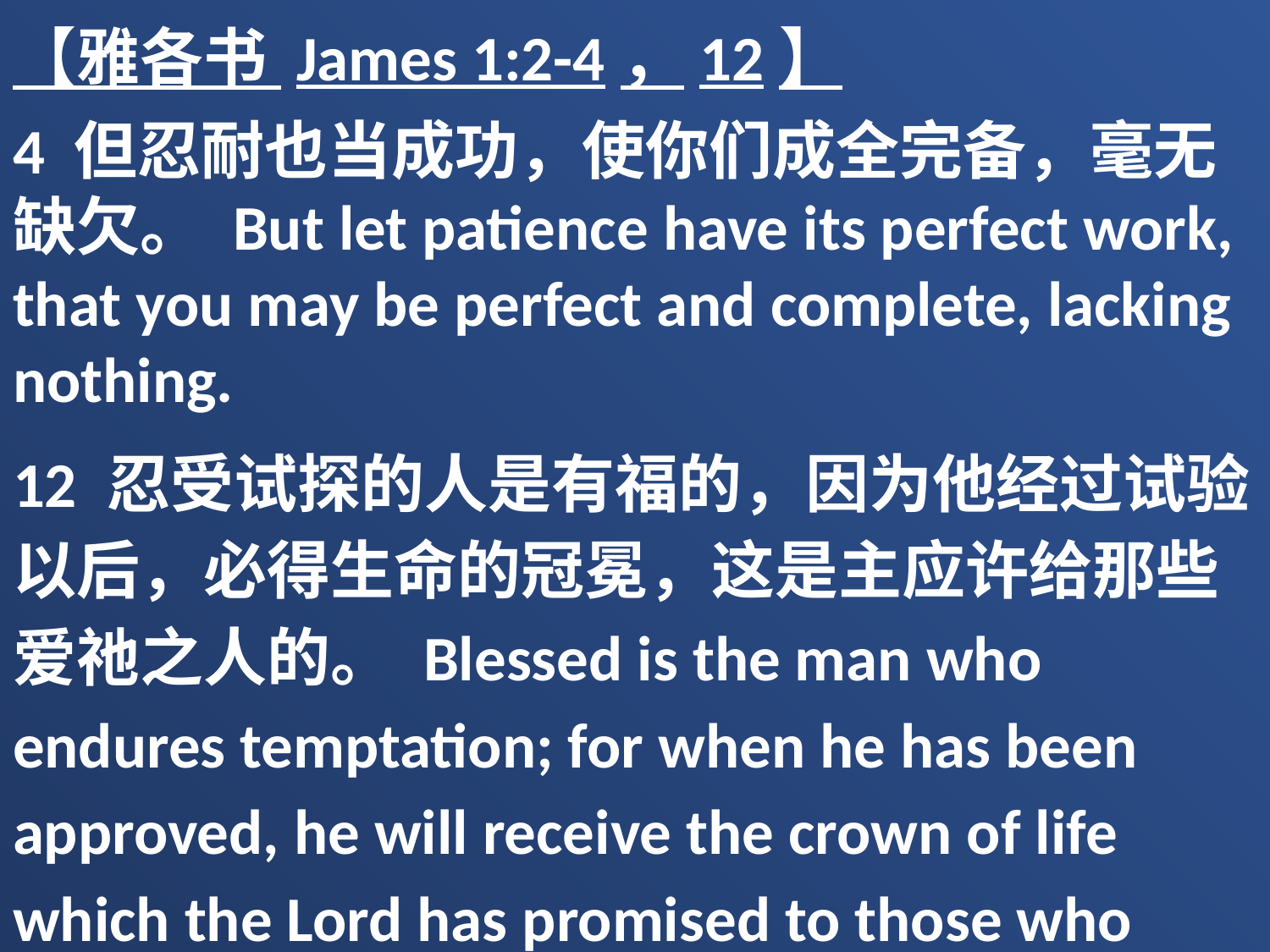

【雅各书 James 1:2-4，12】
4 但忍耐也当成功，使你们成全完备，毫无缺欠。 But let patience have its perfect work, that you may be perfect and complete, lacking nothing.
12 忍受试探的人是有福的，因为他经过试验以后，必得生命的冠冕，这是主应许给那些爱祂之人的。 Blessed is the man who endures temptation; for when he has been approved, he will receive the crown of life which the Lord has promised to those who love Him.